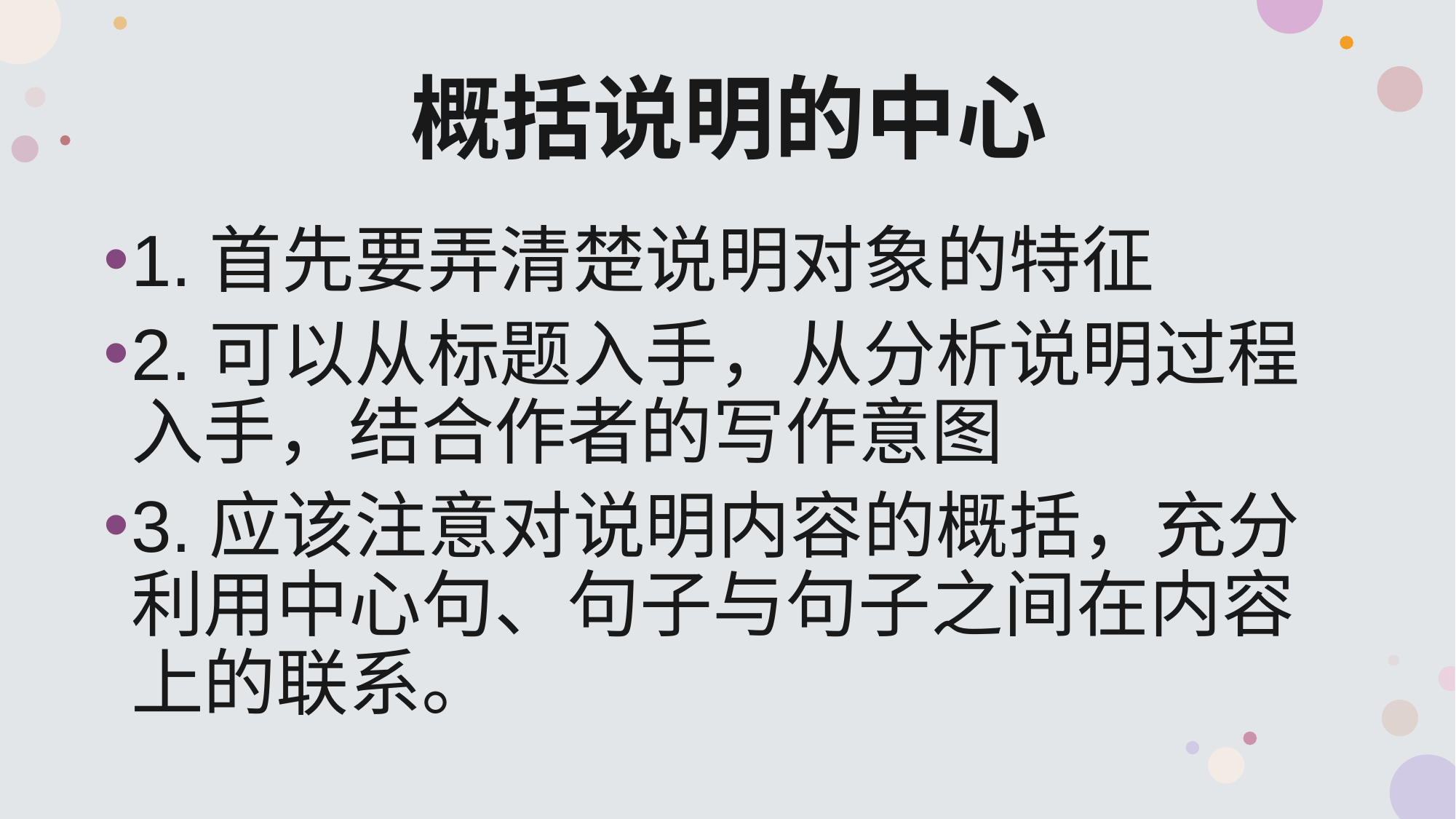

# 概括说明的中心
1.首先要弄清楚说明对象的特征
2.可以从标题入手，从分析说明过程入手，结合作者的写作意图
3.应该注意对说明内容的概括，充分利用中心句、句子与句子之间在内容上的联系。